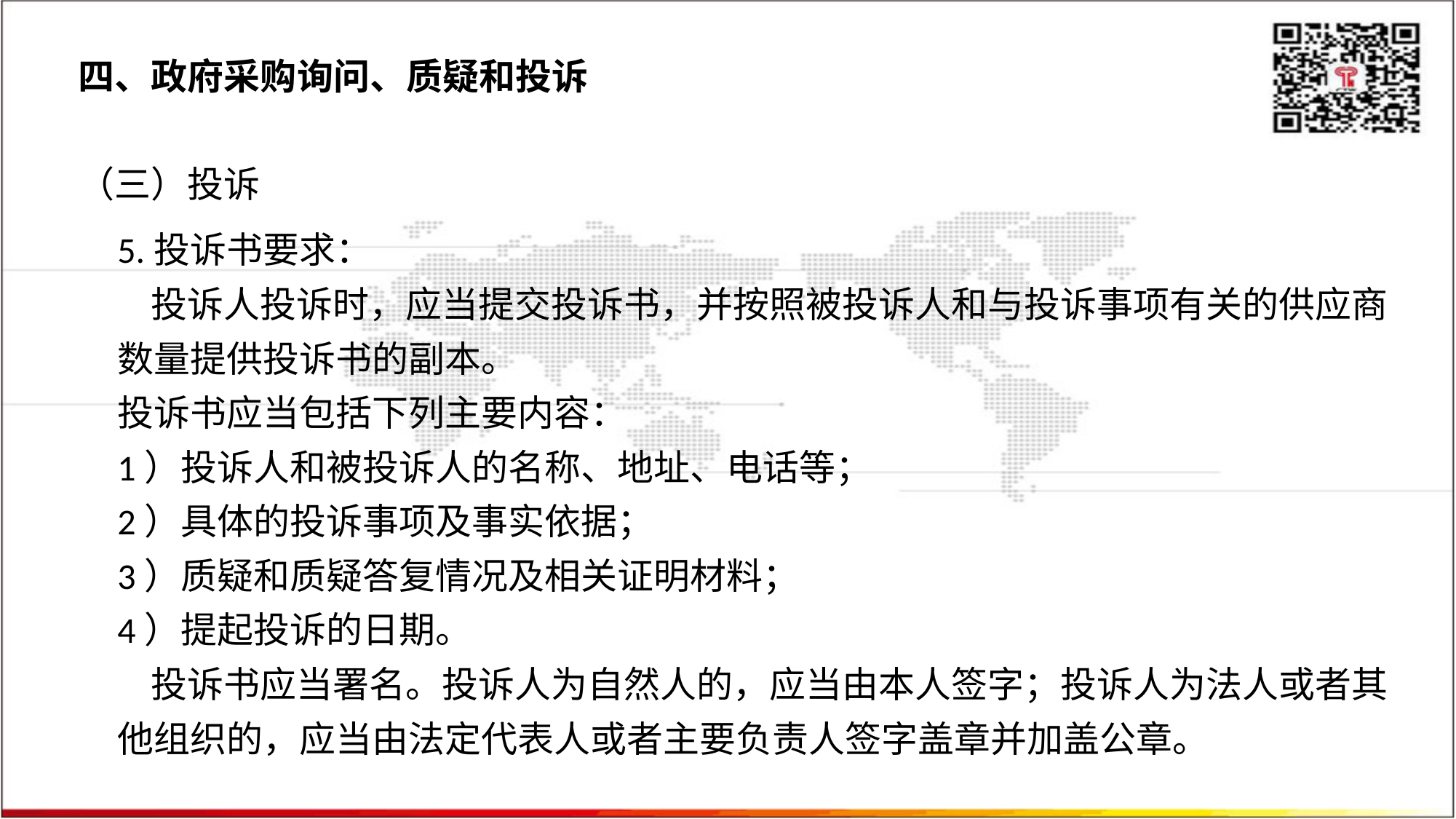

四、政府采购询问、质疑和投诉
（三）投诉
5.投诉书要求：
   投诉人投诉时，应当提交投诉书，并按照被投诉人和与投诉事项有关的供应商数量提供投诉书的副本。
投诉书应当包括下列主要内容：
1）投诉人和被投诉人的名称、地址、电话等；
2）具体的投诉事项及事实依据；
3）质疑和质疑答复情况及相关证明材料；
4）提起投诉的日期。
   投诉书应当署名。投诉人为自然人的，应当由本人签字；投诉人为法人或者其他组织的，应当由法定代表人或者主要负责人签字盖章并加盖公章。